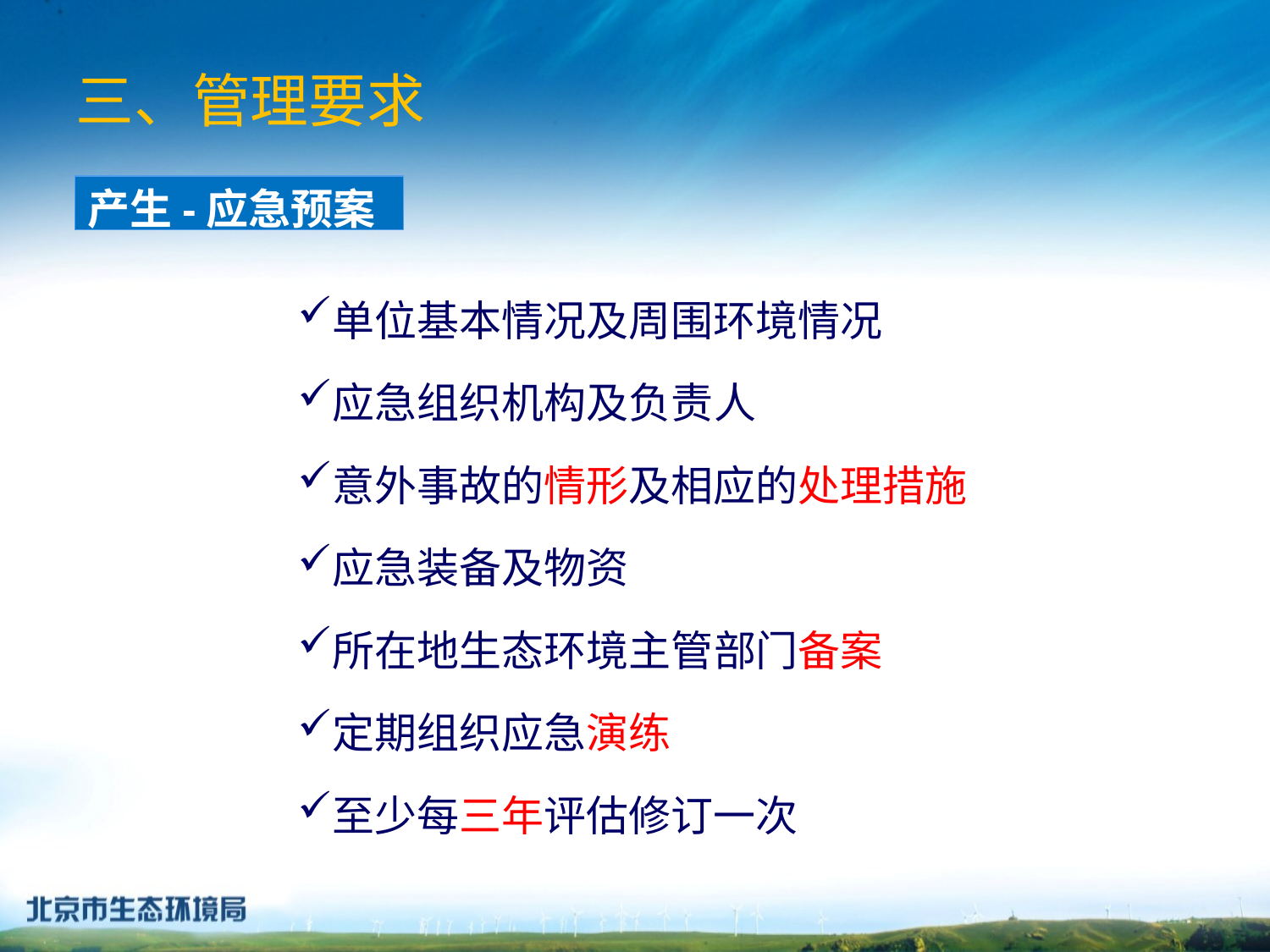

三、管理要求
产生-应急预案
单位基本情况及周围环境情况
应急组织机构及负责人
意外事故的情形及相应的处理措施
应急装备及物资
所在地生态环境主管部门备案
定期组织应急演练
至少每三年评估修订一次